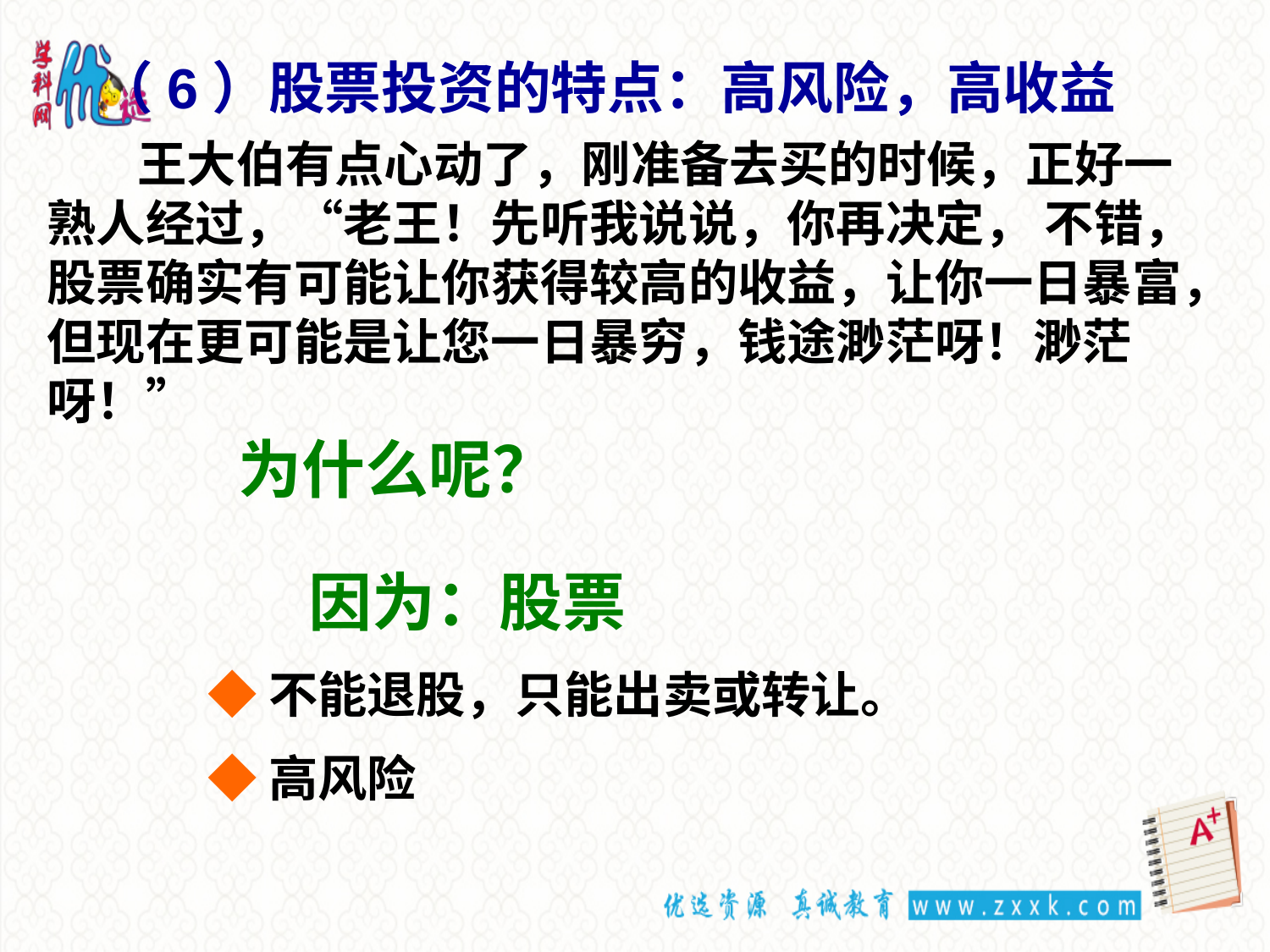

（6）股票投资的特点：高风险，高收益
       王大伯有点心动了，刚准备去买的时候，正好一熟人经过，“老王！先听我说说，你再决定， 不错，股票确实有可能让你获得较高的收益，让你一日暴富，但现在更可能是让您一日暴穷，钱途渺茫呀！渺茫呀！”
                为什么呢？
      因为：股票

◆不能退股，只能出卖或转让。
◆高风险